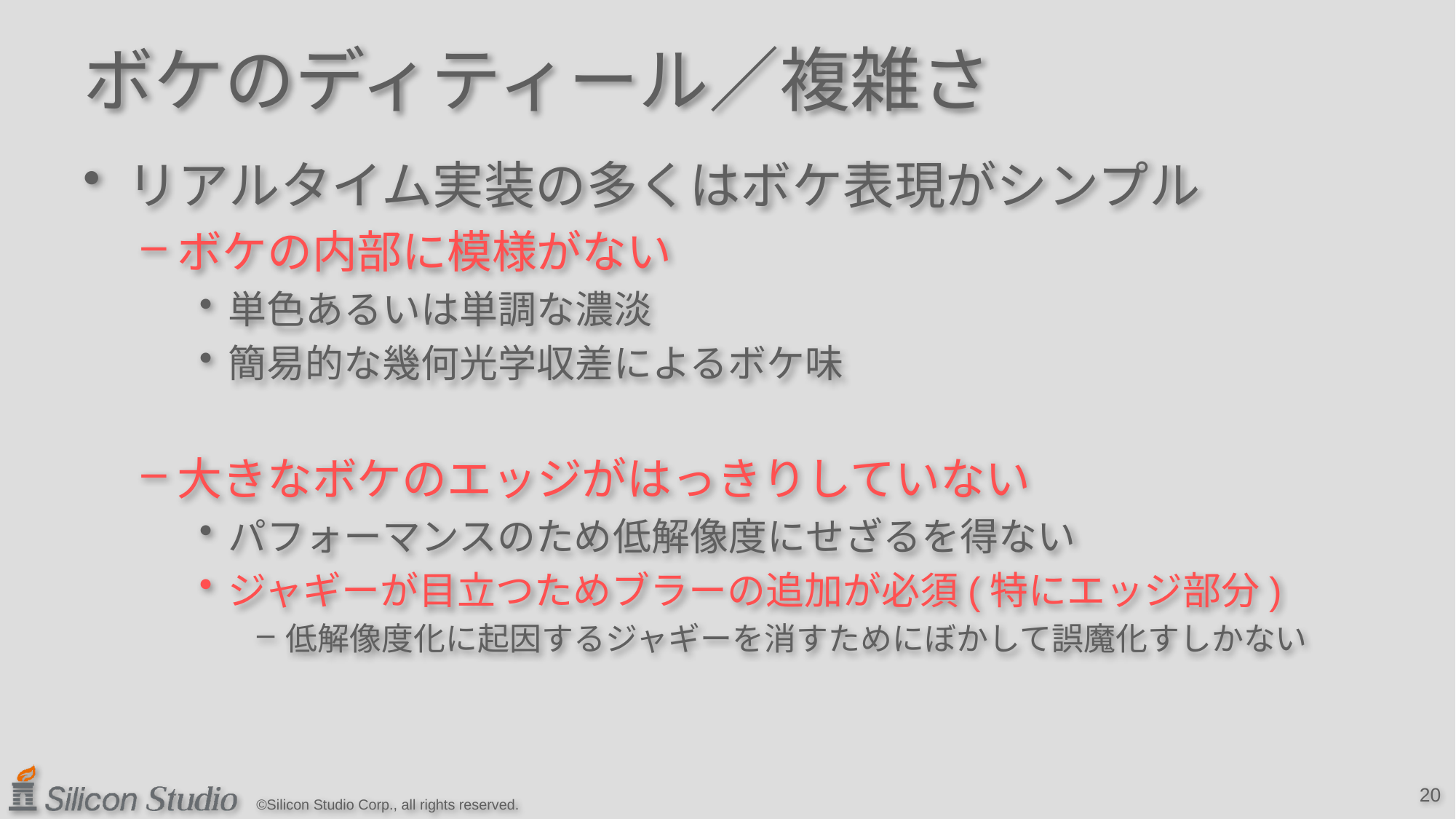

# ボケのディティール／複雑さ
リアルタイム実装の多くはボケ表現がシンプル
ボケの内部に模様がない
単色あるいは単調な濃淡
簡易的な幾何光学収差によるボケ味

大きなボケのエッジがはっきりしていない
パフォーマンスのため低解像度にせざるを得ない
ジャギーが目立つためブラーの追加が必須(特にエッジ部分)
低解像度化に起因するジャギーを消すためにぼかして誤魔化すしかない